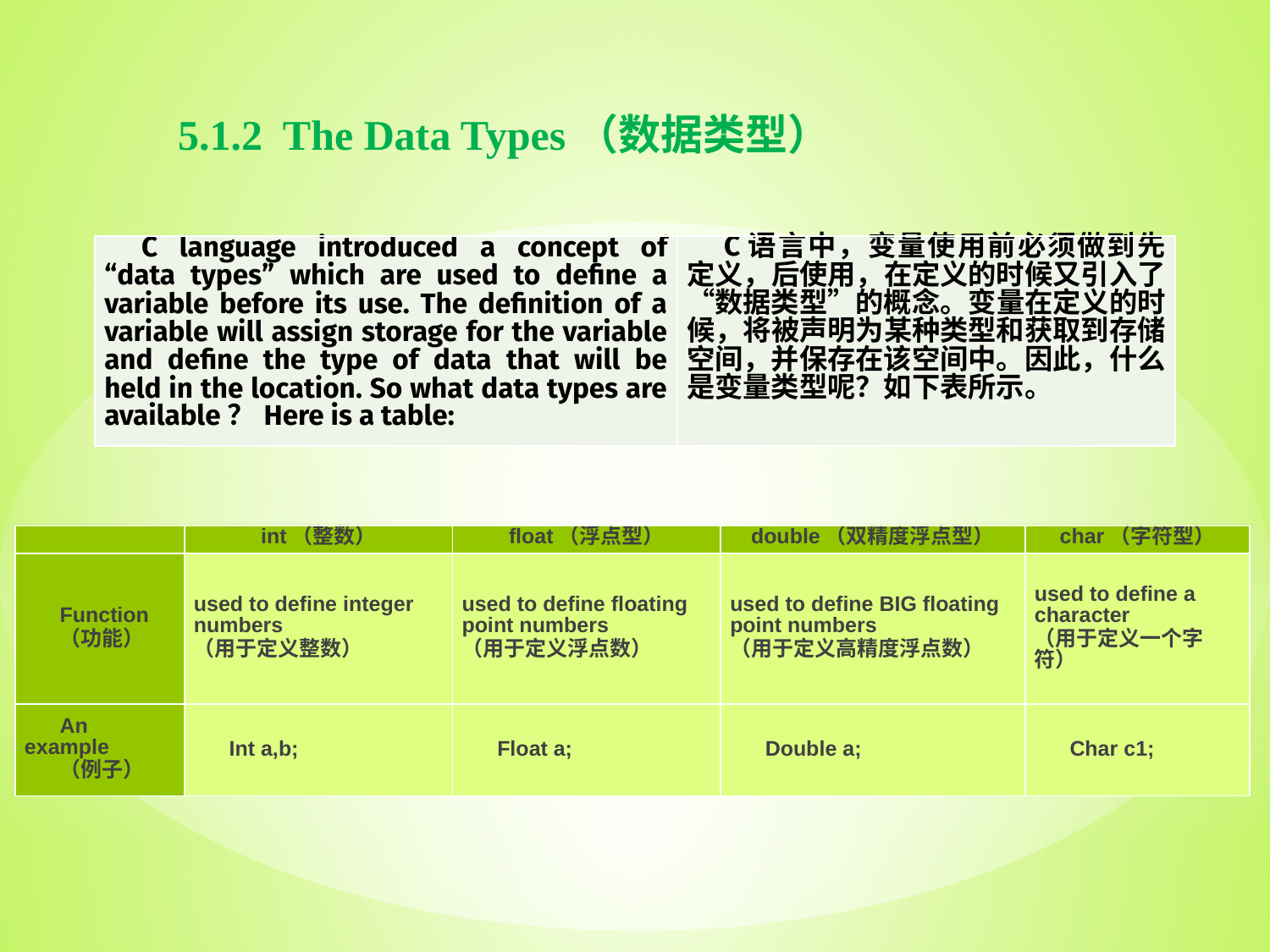

5.1.2  The Data Types（数据类型）

| C language introduced a concept of “data types” which are used to define a variable before its use. The definition of a variable will assign storage for the variable and define the type of data that will be held in the location. So what data types are available？Here is a table: | C语言中，变量使用前必须做到先定义，后使用，在定义的时候又引入了“数据类型”的概念。变量在定义的时候，将被声明为某种类型和获取到存储空间，并保存在该空间中。因此，什么是变量类型呢？如下表所示。 |
| --- | --- |
|  | int（整数） | float（浮点型） | double（双精度浮点型） | char（字符型） |
| --- | --- | --- | --- | --- |
| Function （功能） | used to define integer numbers （用于定义整数） | used to define floating point numbers （用于定义浮点数） | used to define BIG floating point numbers （用于定义高精度浮点数） | used to define a character （用于定义一个字符） |
| An example （例子） | Int a,b; | Float a; | Double a; | Char c1; |